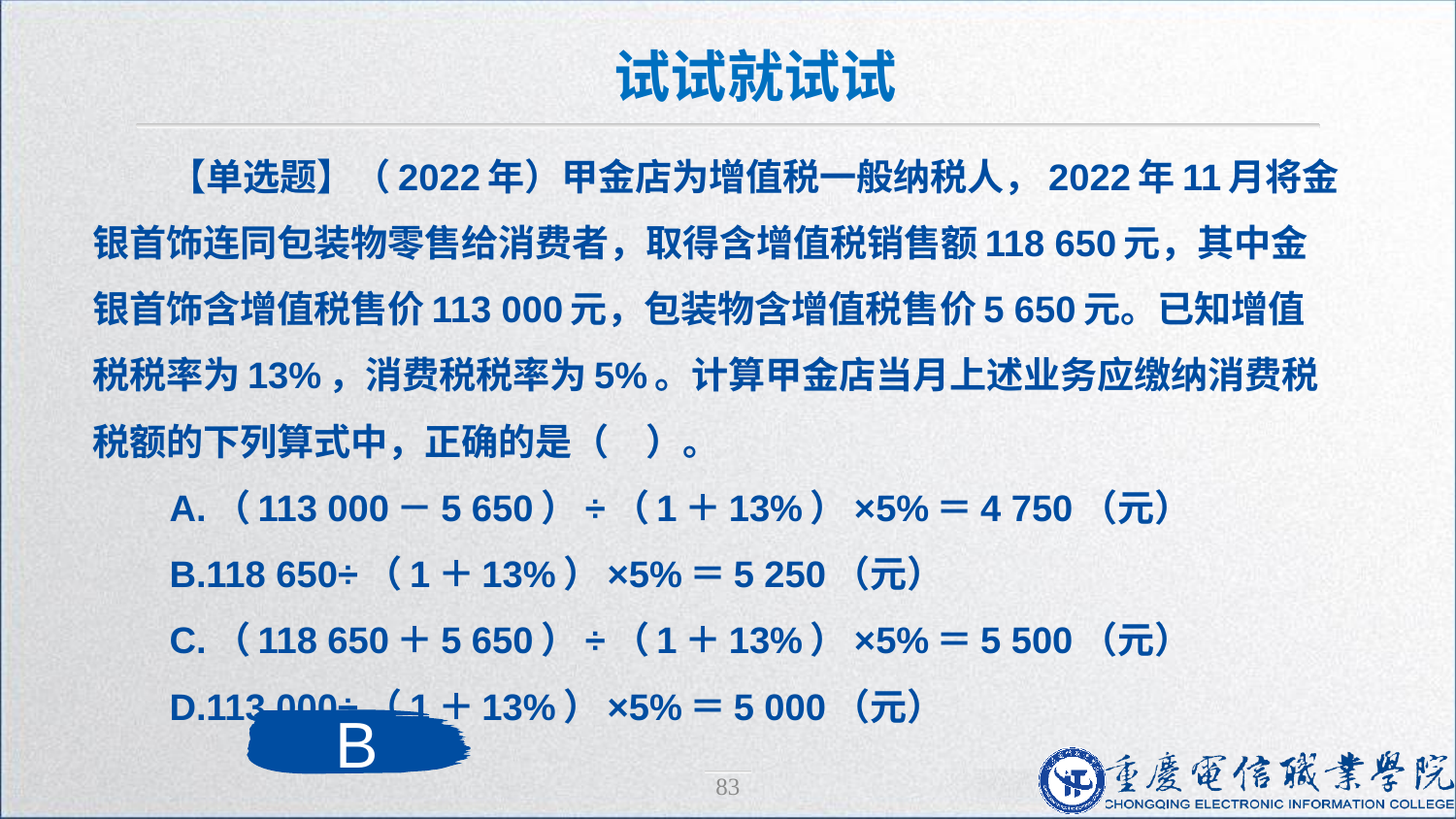

试试就试试
【单选题】（2022年）甲金店为增值税一般纳税人，2022年11月将金银首饰连同包装物零售给消费者，取得含增值税销售额118 650元，其中金银首饰含增值税售价113 000元，包装物含增值税售价5 650元。已知增值税税率为13%，消费税税率为5%。计算甲金店当月上述业务应缴纳消费税税额的下列算式中，正确的是（　）。
A.（113 000－5 650）÷（1＋13%）×5%＝4 750（元）
B.118 650÷（1＋13%）×5%＝5 250（元）
C.（118 650＋5 650）÷（1＋13%）×5%＝5 500（元）
D.113 000÷（1＋13%）×5%＝5 000（元）

B
83